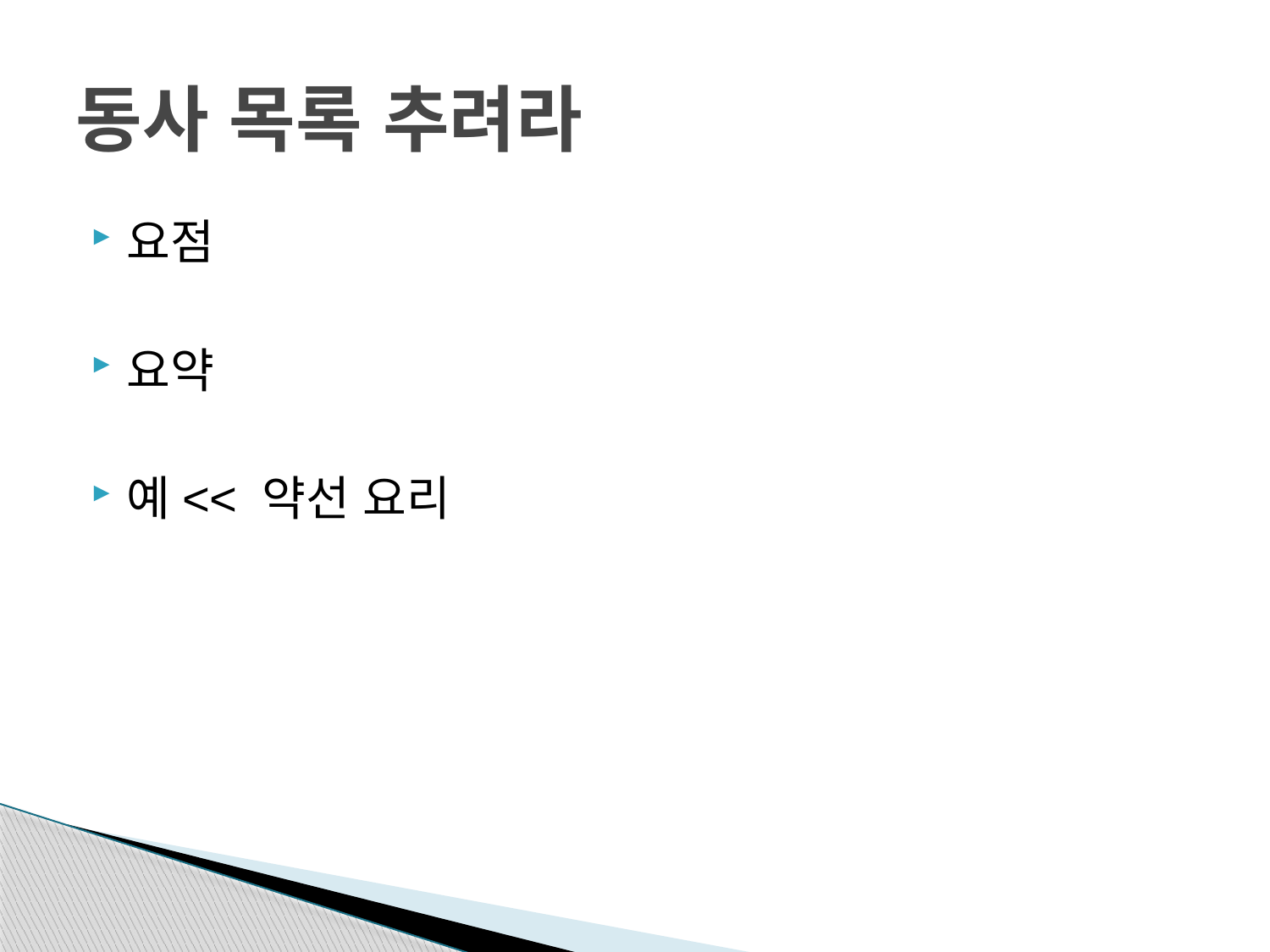

# 동사 목록 추려라
요점

요약

예<< 약선 요리